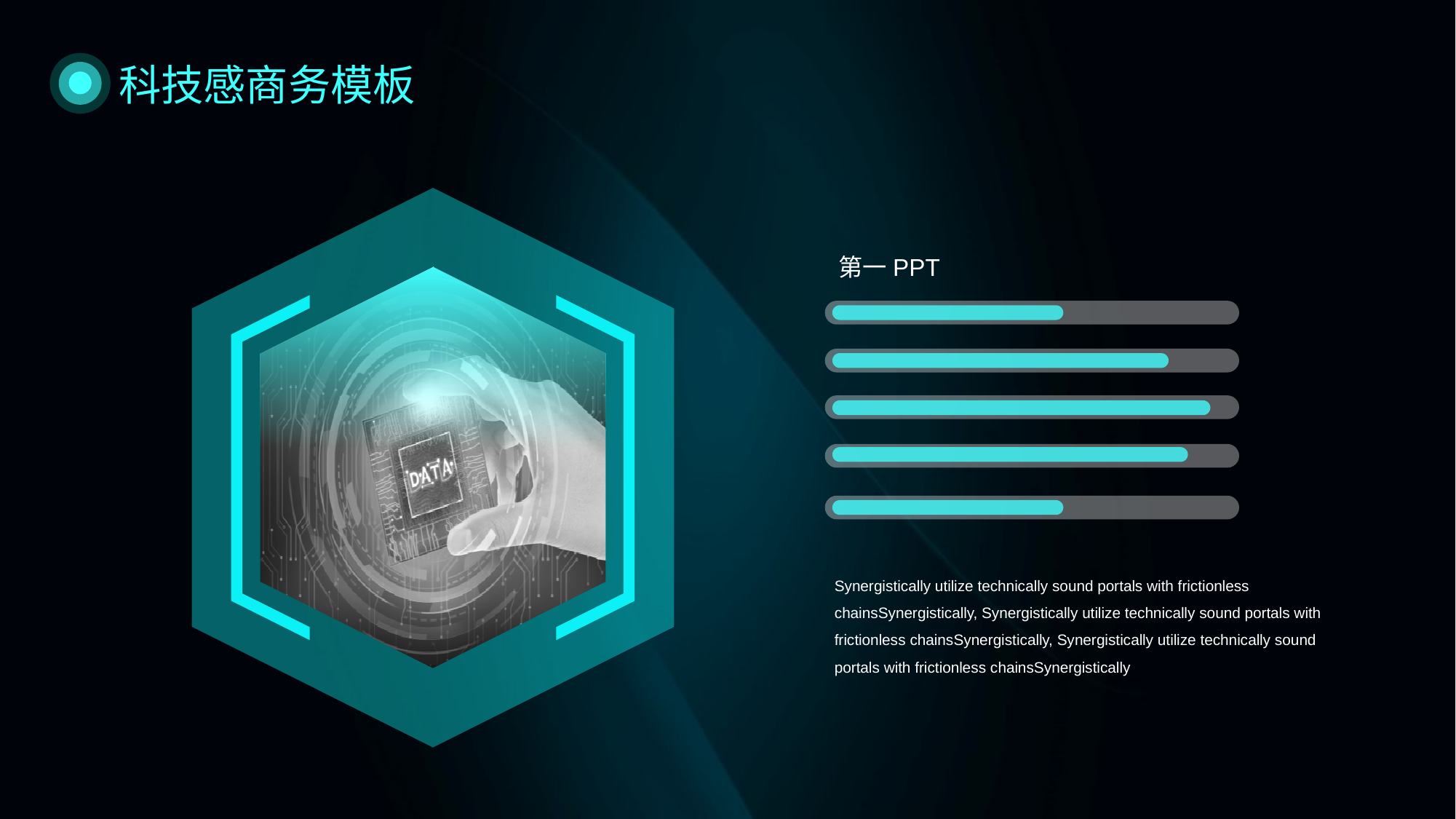

科技感商务模板

第一PPT

Synergistically utilize technically sound portals with frictionless chainsSynergistically, Synergistically utilize technically sound portals with frictionless chainsSynergistically, Synergistically utilize technically sound portals with frictionless chainsSynergistically